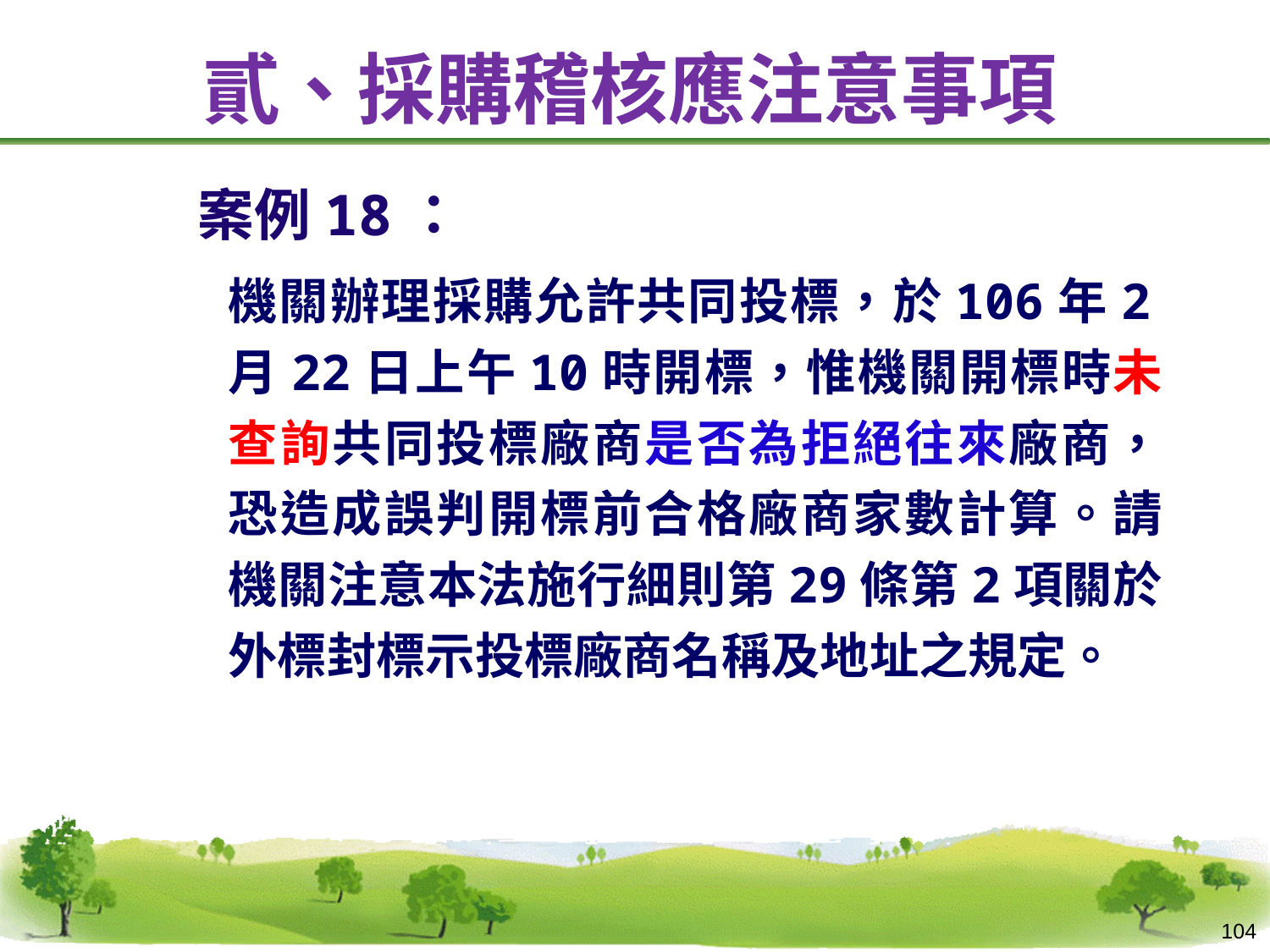

# 貳、採購稽核應注意事項
　案例18：
機關辦理採購允許共同投標，於106年2月22日上午10時開標，惟機關開標時未查詢共同投標廠商是否為拒絕往來廠商，恐造成誤判開標前合格廠商家數計算。請機關注意本法施行細則第29條第2項關於外標封標示投標廠商名稱及地址之規定。

104